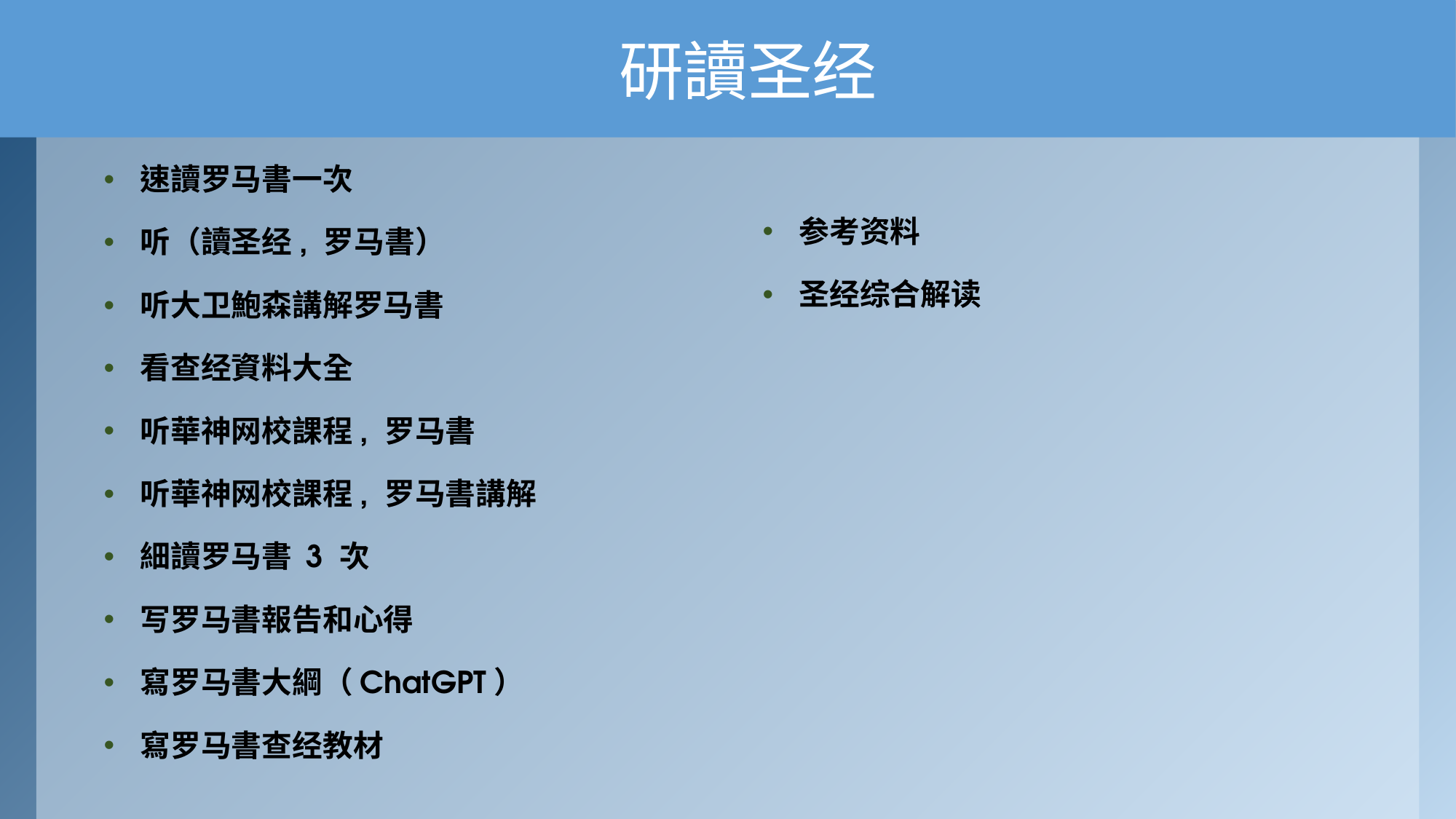

# 研讀圣经

参考资料
圣经综合解读
速讀罗马書一次
听（讀圣经, 罗马書）
听大卫鮑森講解罗马書
看查经資料大全
听華神网校課程, 罗马書
听華神网校課程, 罗马書講解
細讀罗马書 3 次
写罗马書報告和心得
寫罗马書大綱（ChatGPT）
寫罗马書查经教材